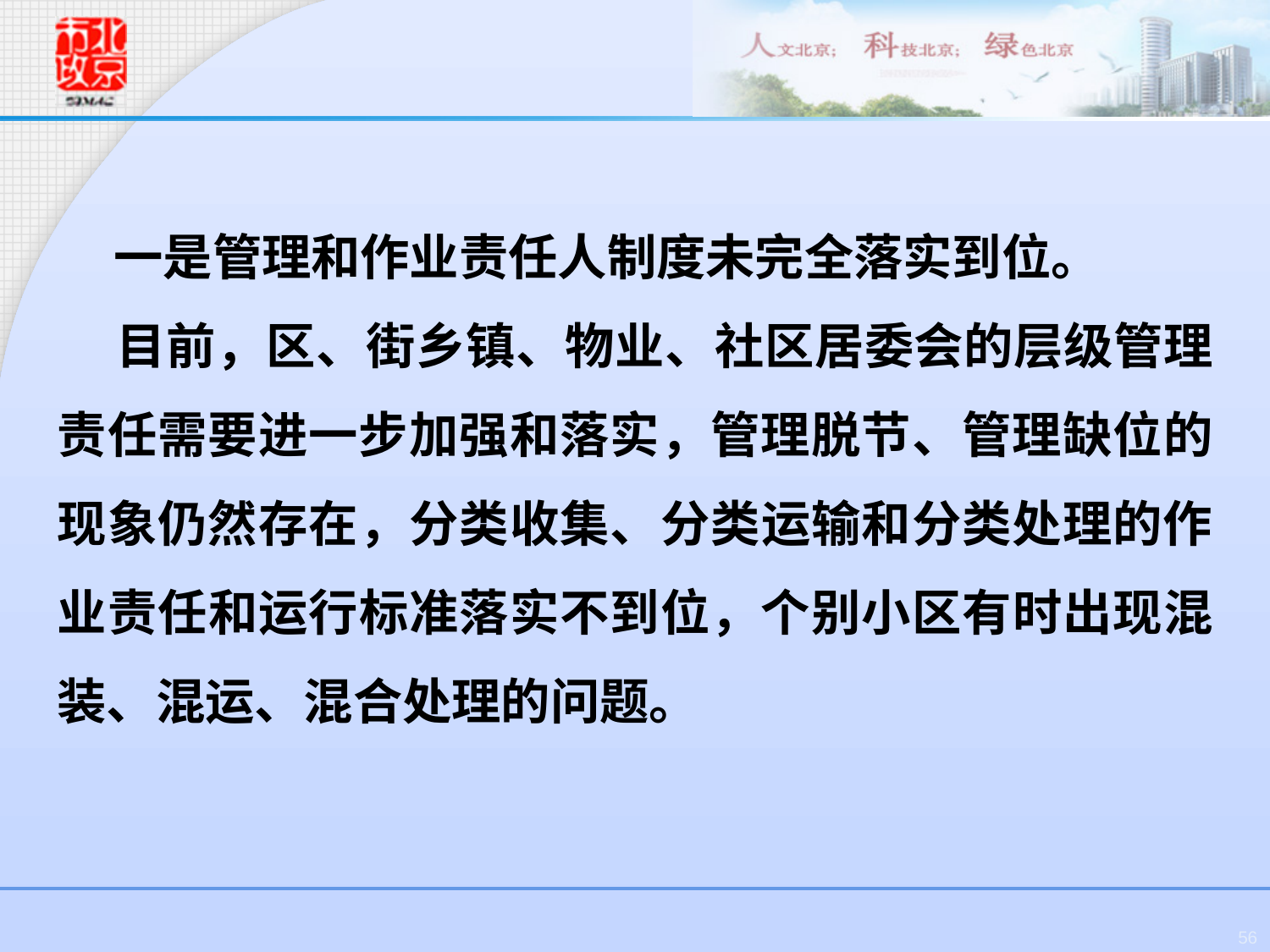

一是管理和作业责任人制度未完全落实到位。
    目前，区、街乡镇、物业、社区居委会的层级管理责任需要进一步加强和落实，管理脱节、管理缺位的现象仍然存在，分类收集、分类运输和分类处理的作业责任和运行标准落实不到位，个别小区有时出现混装、混运、混合处理的问题。

56